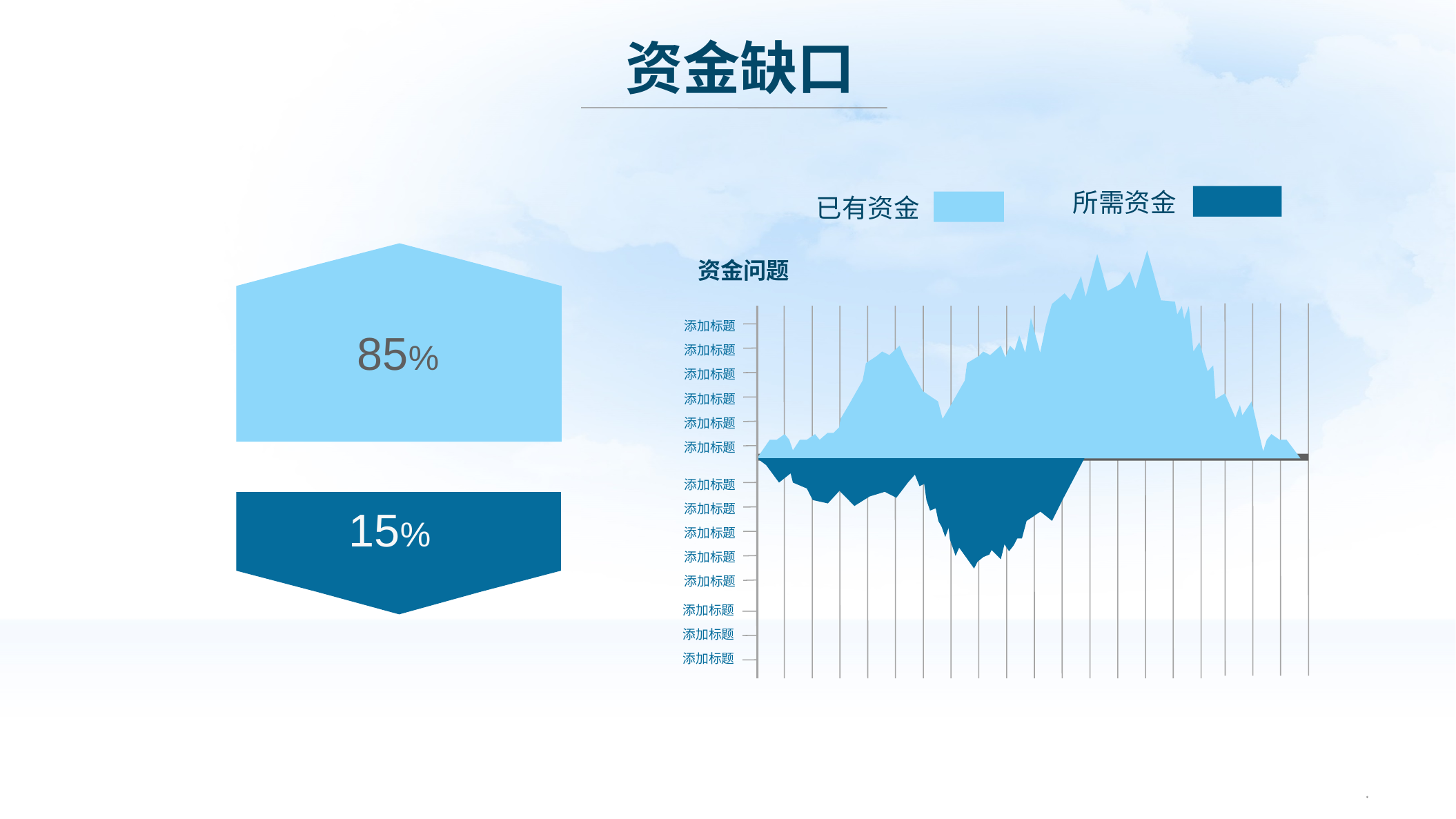

资金缺口

所需资金

已有资金

资金问题

添加标题
85%

添加标题

添加标题

添加标题

添加标题

添加标题

添加标题

添加标题
15%

添加标题

添加标题

添加标题

添加标题

添加标题

添加标题

*